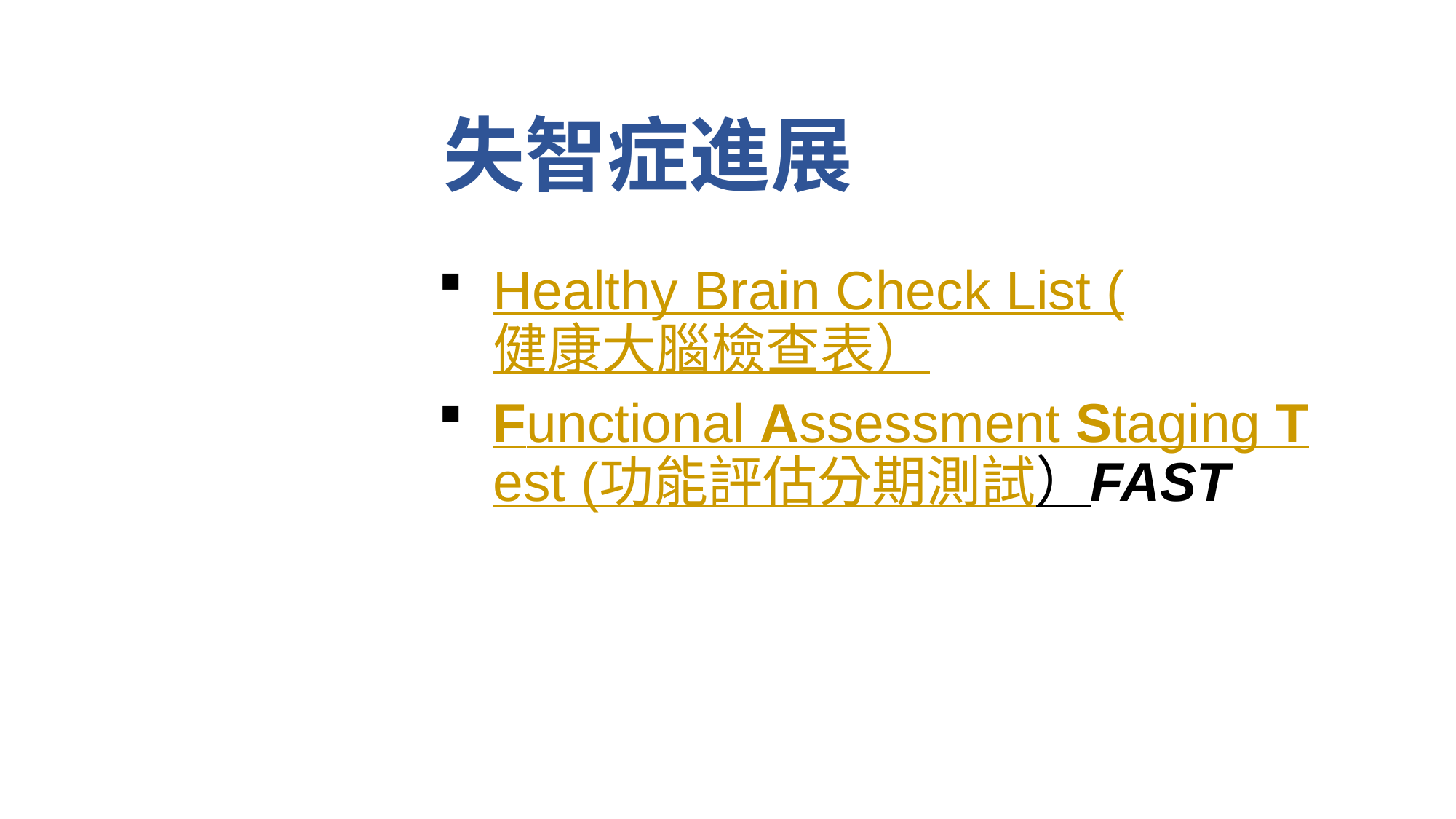

# 失智症進展
Healthy Brain Check List (健康大腦檢查表）
Functional Assessment Staging Test (功能評估分期測試）FAST